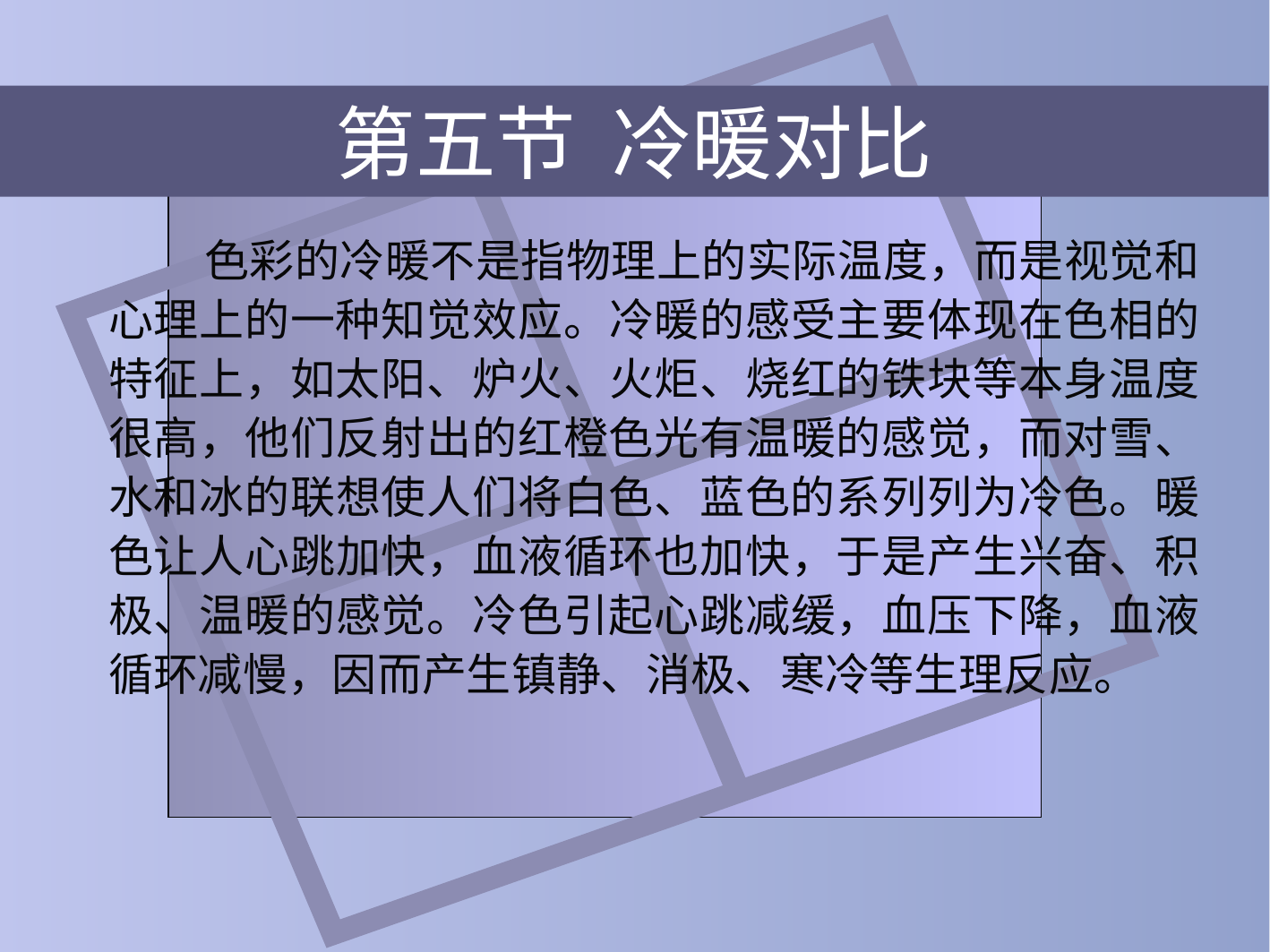

# 第五节  冷暖对比
        色彩的冷暖不是指物理上的实际温度，而是视觉和心理上的一种知觉效应。冷暖的感受主要体现在色相的特征上，如太阳、炉火、火炬、烧红的铁块等本身温度很高，他们反射出的红橙色光有温暖的感觉，而对雪、水和冰的联想使人们将白色、蓝色的系列列为冷色。暖色让人心跳加快，血液循环也加快，于是产生兴奋、积极、温暖的感觉。冷色引起心跳减缓，血压下降，血液循环减慢，因而产生镇静、消极、寒冷等生理反应。